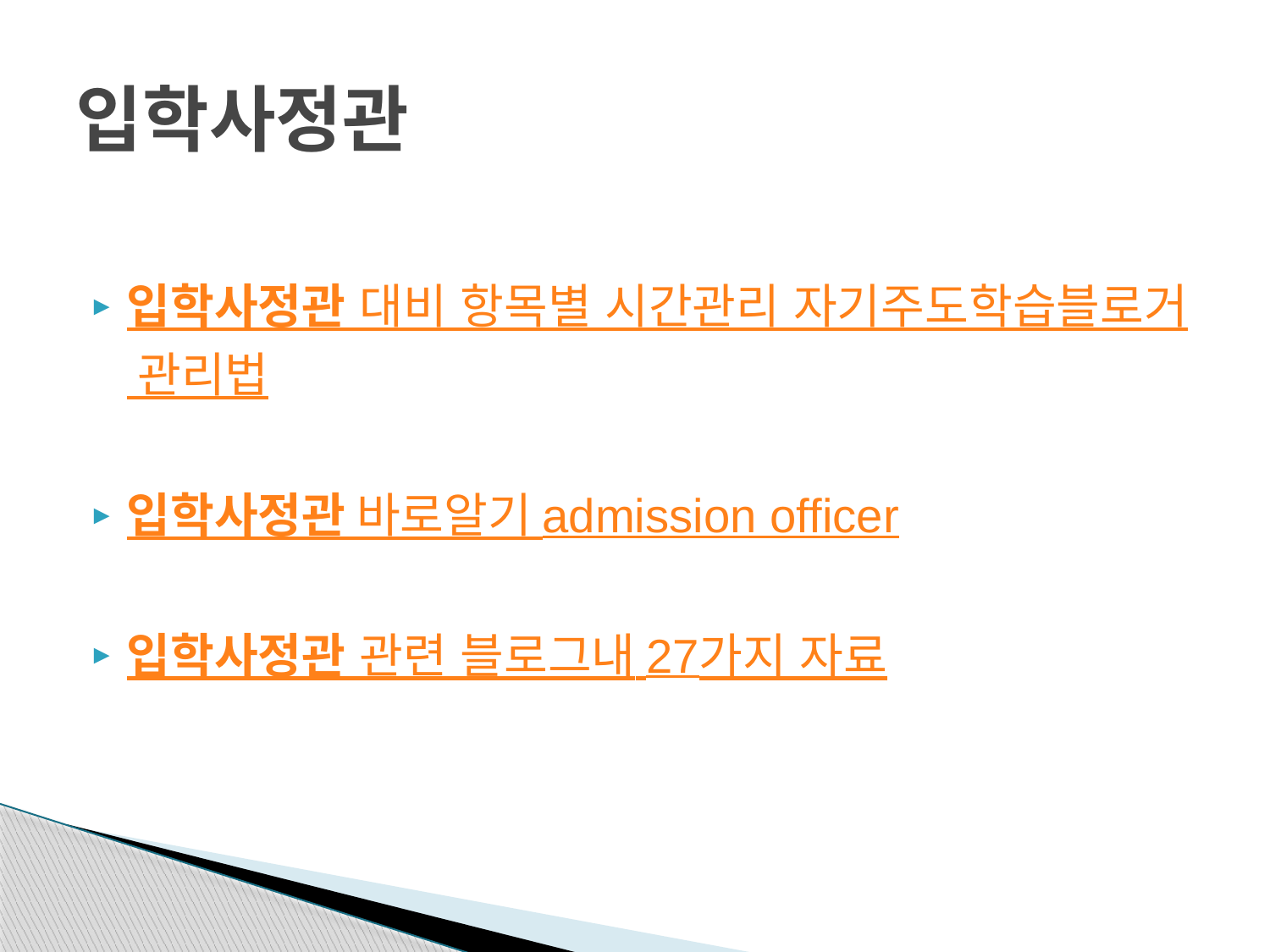

# 입학사정관

입학사정관 대비 항목별 시간관리 자기주도학습블로거 관리법

입학사정관 바로알기 admission officer

입학사정관 관련 블로그내 27가지 자료